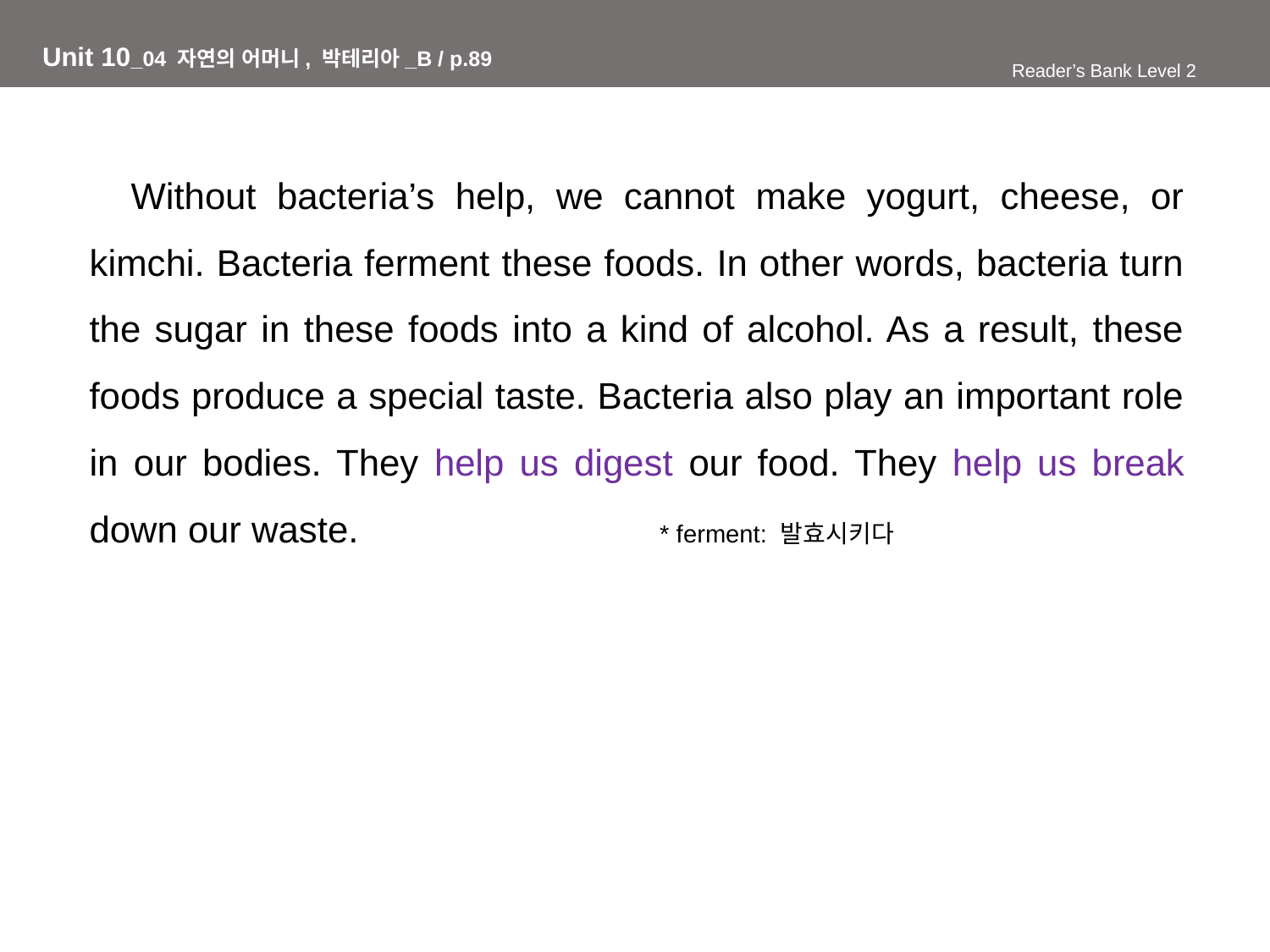

# Unit 10_04 자연의 어머니, 박테리아_B / p.89
Reader’s Bank Level 2

  Without bacteria’s help, we cannot make yogurt, cheese, or kimchi. Bacteria ferment these foods. In other words, bacteria turn the sugar in these foods into a kind of alcohol. As a result, these foods produce a special taste. Bacteria also play an important role in our bodies. They help us digest our food. They help us break down our waste. 		      * ferment: 발효시키다